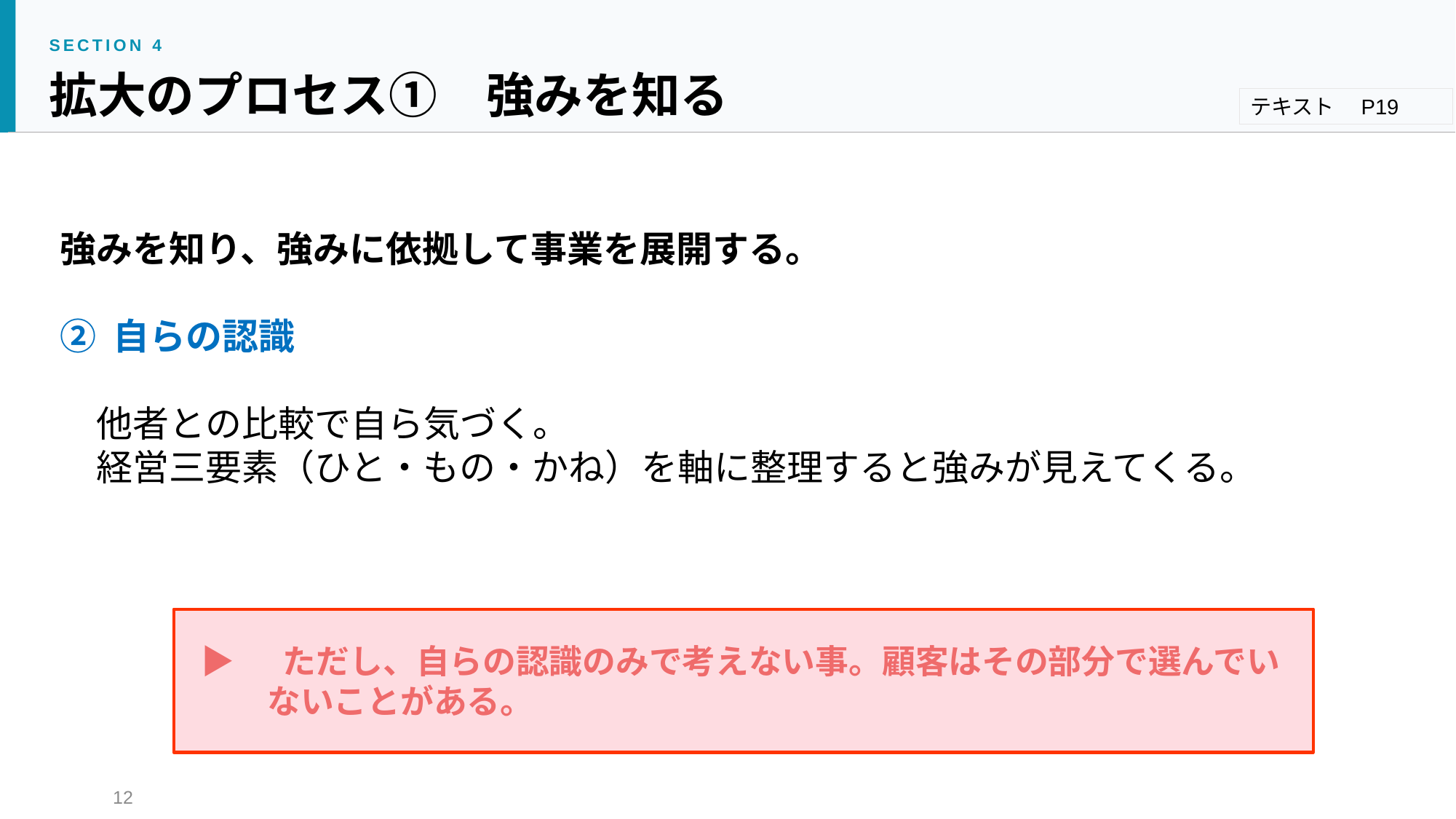

SECTION 4
拡大のプロセス①　強みを知る
テキスト　P19
強みを知り、強みに依拠して事業を展開する。

② 自らの認識

　他者との比較で自ら気づく。
　経営三要素（ひと・もの・かね）を軸に整理すると強みが見えてくる。
▶ 　ただし、自らの認識のみで考えない事。顧客はその部分で選んでい
　　ないことがある。
12